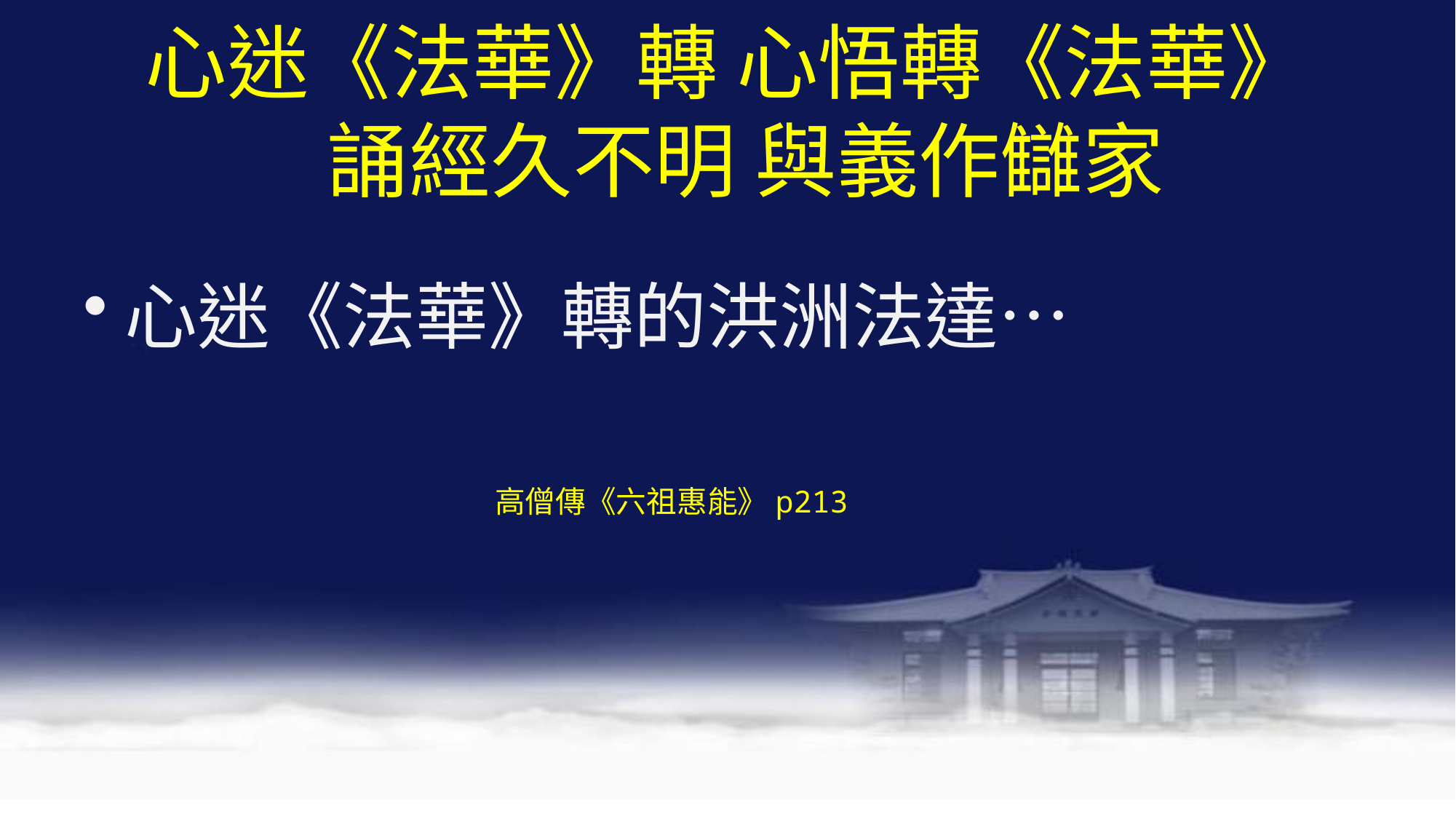

# 心迷《法華》轉 心悟轉《法華》 誦經久不明 與義作讎家
心迷《法華》轉的洪洲法達…

                                                            高僧傳《六祖惠能》p213